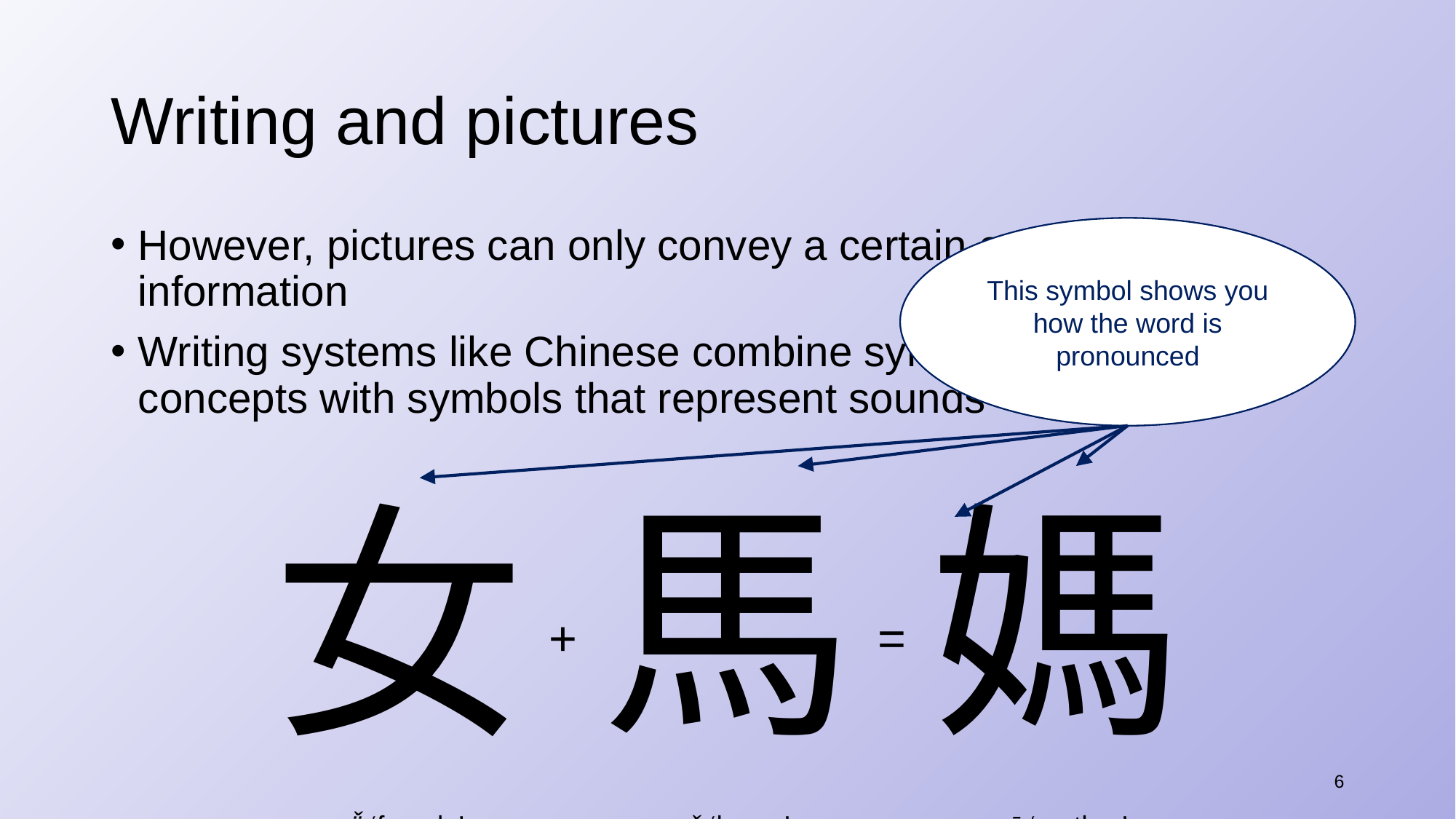

# Writing and pictures
However, pictures can only convey a certain amount of information
Writing systems like Chinese combine symbols that represent concepts with symbols that represent sounds
This symbol gives you a clue to the meaning
This symbol shows you how the word is pronounced
| 女 | + | 馬 | = | 媽 |
| --- | --- | --- | --- | --- |
| nǚ ‘female’ |  | mǎ ‘horse’ |  | mā ‘mother’ |
6